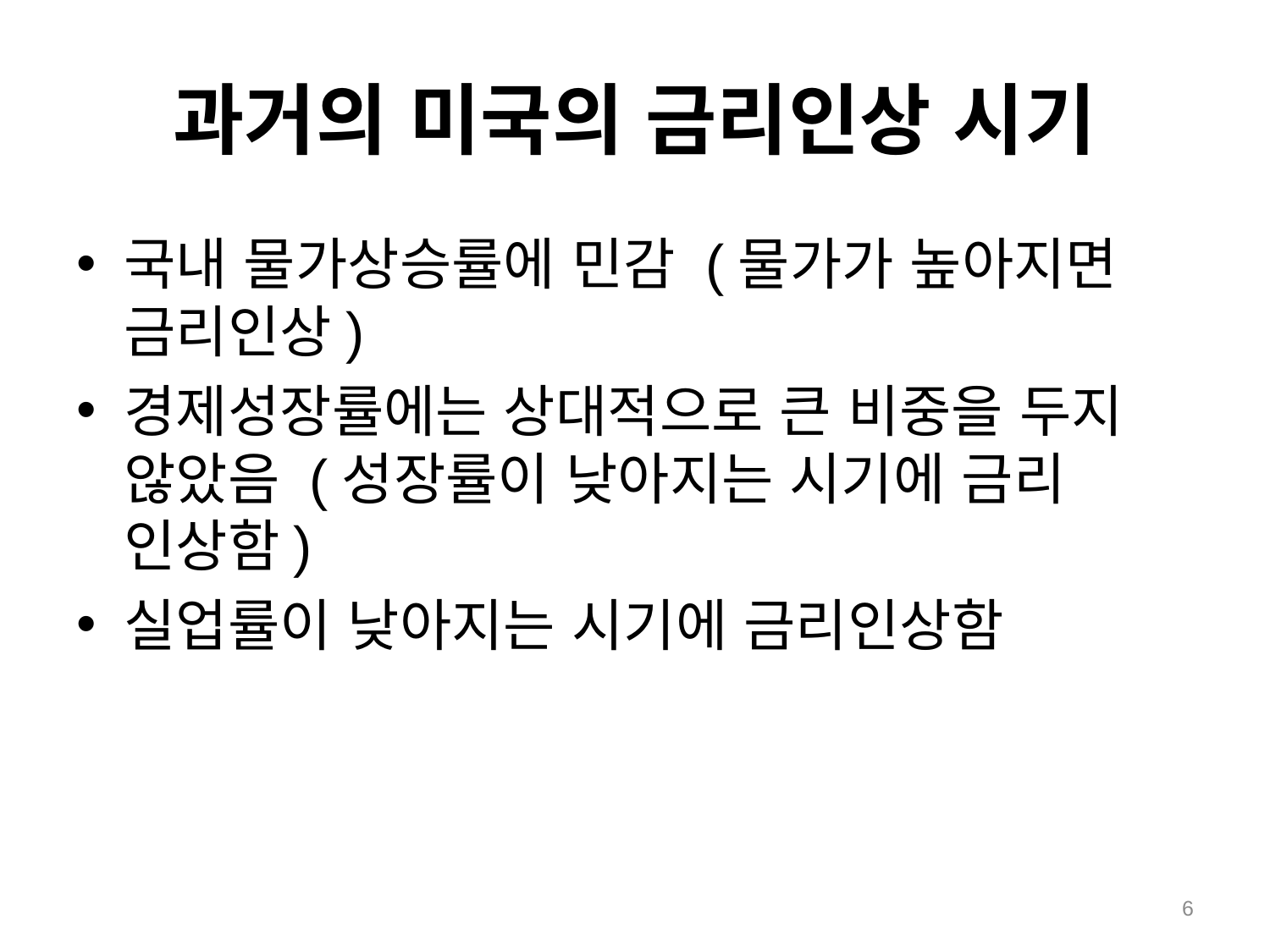

# 과거의 미국의 금리인상 시기
국내 물가상승률에 민감 (물가가 높아지면 금리인상)
경제성장률에는 상대적으로 큰 비중을 두지 않았음 (성장률이 낮아지는 시기에 금리 인상함)
실업률이 낮아지는 시기에 금리인상함
6